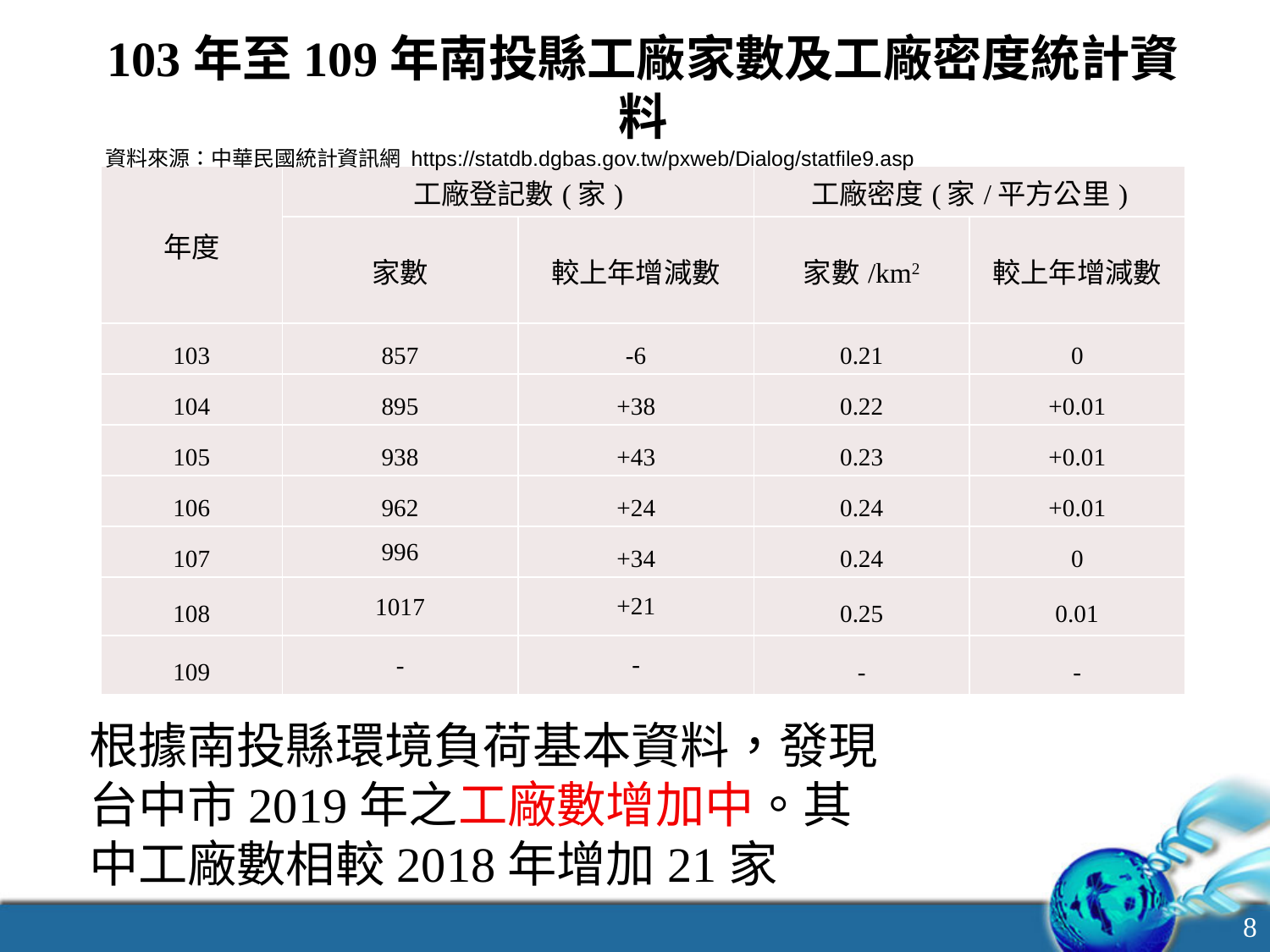

103年至109年南投縣工廠家數及工廠密度統計資料
  資料來源：中華民國統計資訊網 https://statdb.dgbas.gov.tw/pxweb/Dialog/statfile9.asp

| 年度 | 工廠登記數(家) |  | 工廠密度(家/平方公里) |  |
| --- | --- | --- | --- | --- |
|  | 家數 | 較上年增減數 | 家數/km2 | 較上年增減數 |
| 103 | 857 | -6 | 0.21 | 0 |
| 104 | 895 | +38 | 0.22 | +0.01 |
| 105 | 938 | +43 | 0.23 | +0.01 |
| 106 | 962 | +24 | 0.24 | +0.01 |
| 107 | 996 | +34 | 0.24 | 0 |
| 108 | 1017 | +21 | 0.25 | 0.01 |
| 109 | - | - | - | - |
根據南投縣環境負荷基本資料，發現台中市2019年之工廠數增加中。其中工廠數相較2018年增加21家
8